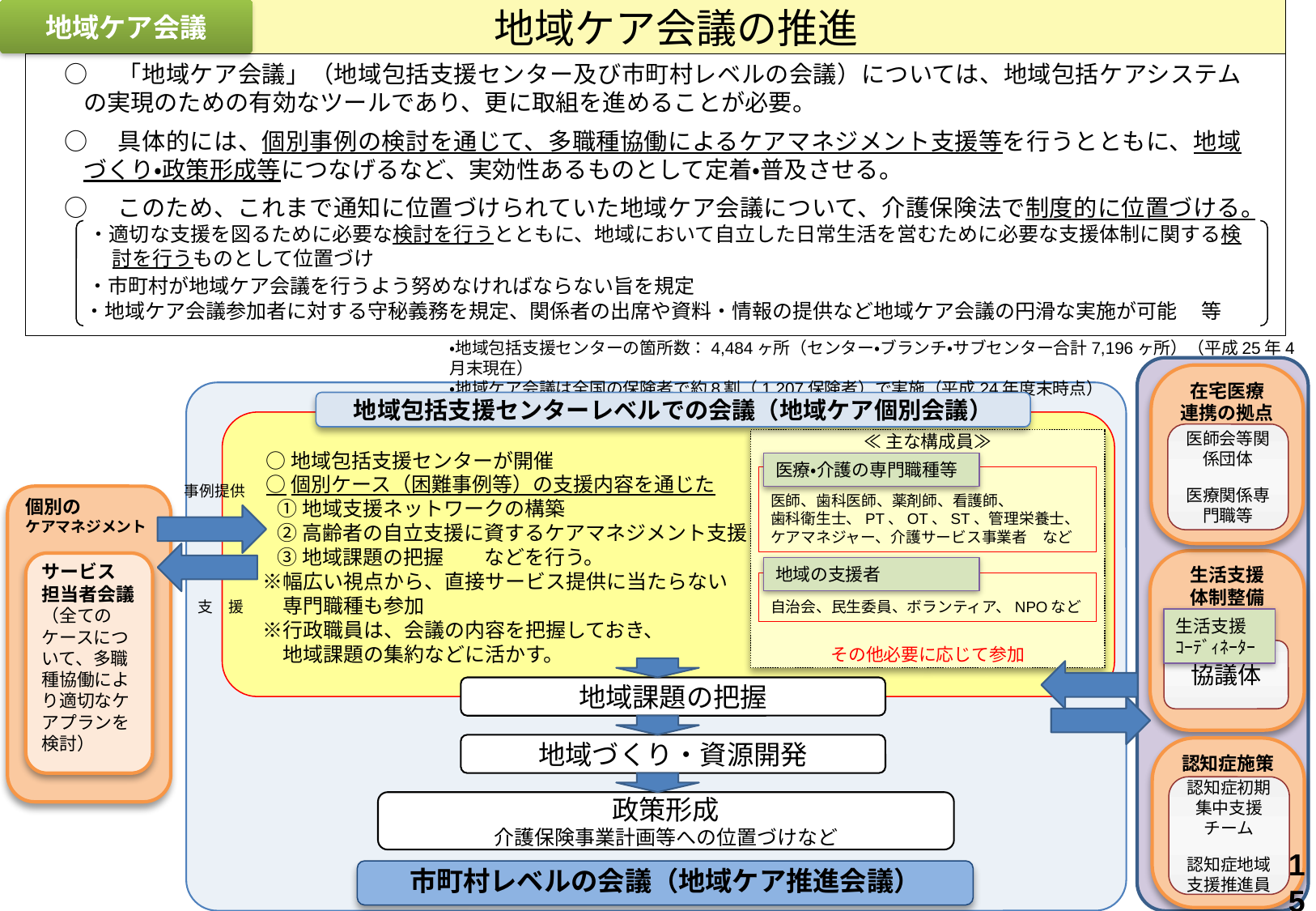

地域ケア会議
　地域ケア会議の推進

○　「地域ケア会議」（地域包括支援センター及び市町村レベルの会議）については、地域包括ケアシステムの実現のための有効なツールであり、更に取組を進めることが必要。
○　具体的には、個別事例の検討を通じて、多職種協働によるケアマネジメント支援等を行うとともに、地域づくり・政策形成等につなげるなど、実効性あるものとして定着・普及させる。
○　このため、これまで通知に位置づけられていた地域ケア会議について、介護保険法で制度的に位置づける。
・適切な支援を図るために必要な検討を行うとともに、地域において自立した日常生活を営むために必要な支援体制に関する検討を行うものとして位置づけ
　・市町村が地域ケア会議を行うよう努めなければならない旨を規定
　・地域ケア会議参加者に対する守秘義務を規定、関係者の出席や資料・情報の提供など地域ケア会議の円滑な実施が可能　 等

・地域包括支援センターの箇所数：4,484ヶ所（センター・ブランチ・サブセンター合計7,196ヶ所）（平成25年4月末現在）
・地域ケア会議は全国の保険者で約8割（1,207保険者）で実施（平成24年度末時点）

在宅医療
連携の拠点
医師会等関係団体

医療関係専門職等

地域包括支援センターレベルでの会議（地域ケア個別会議）

○地域包括支援センターが開催
○個別ケース（困難事例等）の支援内容を通じた
①地域支援ネットワークの構築
②高齢者の自立支援に資するケアマネジメント支援
③地域課題の把握　　などを行う。
　※幅広い視点から、直接サービス提供に当たらない
　　専門職種も参加
　※行政職員は、会議の内容を把握しておき、
　　地域課題の集約などに活かす。

≪主な構成員≫

その他必要に応じて参加
医療・介護の専門職種等

医師、歯科医師、薬剤師、看護師、
歯科衛生士、PT、OT、ST、管理栄養士、
ケアマネジャー、介護サービス事業者　など

事例提供
個別の
ケアマネジメント

生活支援
体制整備
生活支援
ｺｰﾃﾞｨﾈｰﾀｰ
協議体
サービス
担当者会議
（全てのケースについて、多職種協働により適切なケアプランを検討）
地域の支援者

自治会、民生委員、ボランティア、NPOなど
　支　援

地域課題の把握

地域づくり・資源開発
認知症施策
認知症初期集中支援チーム

認知症地域支援推進員

政策形成
介護保険事業計画等への位置づけなど
15
市町村レベルの会議（地域ケア推進会議）
18